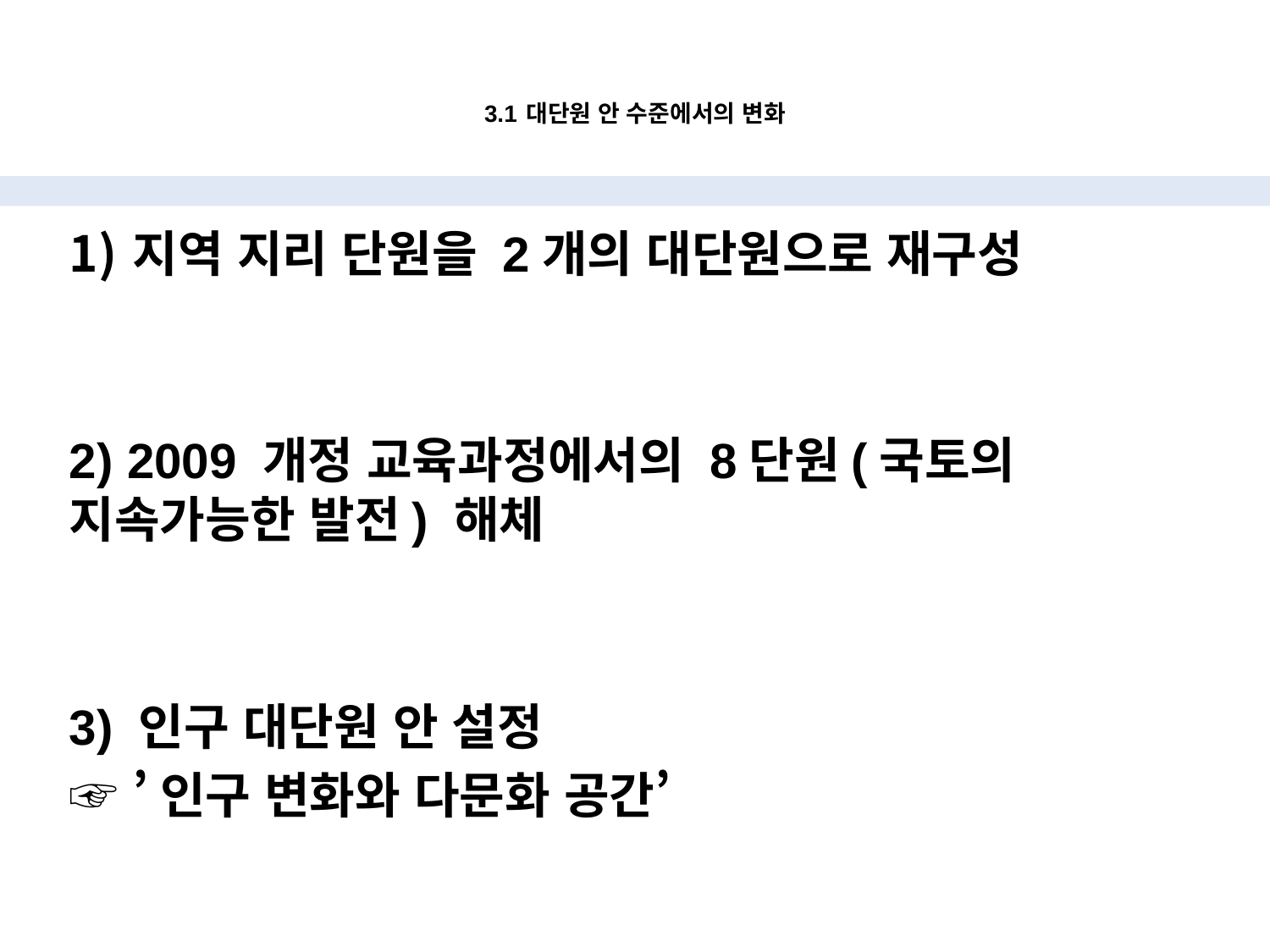

# 3.1 대단원 안 수준에서의 변화

지역 지리 단원을 2개의 대단원으로 재구성

2) 2009 개정 교육과정에서의 8단원(국토의 지속가능한 발전) 해체

3) 인구 대단원 안 설정
☞ ’인구 변화와 다문화 공간’